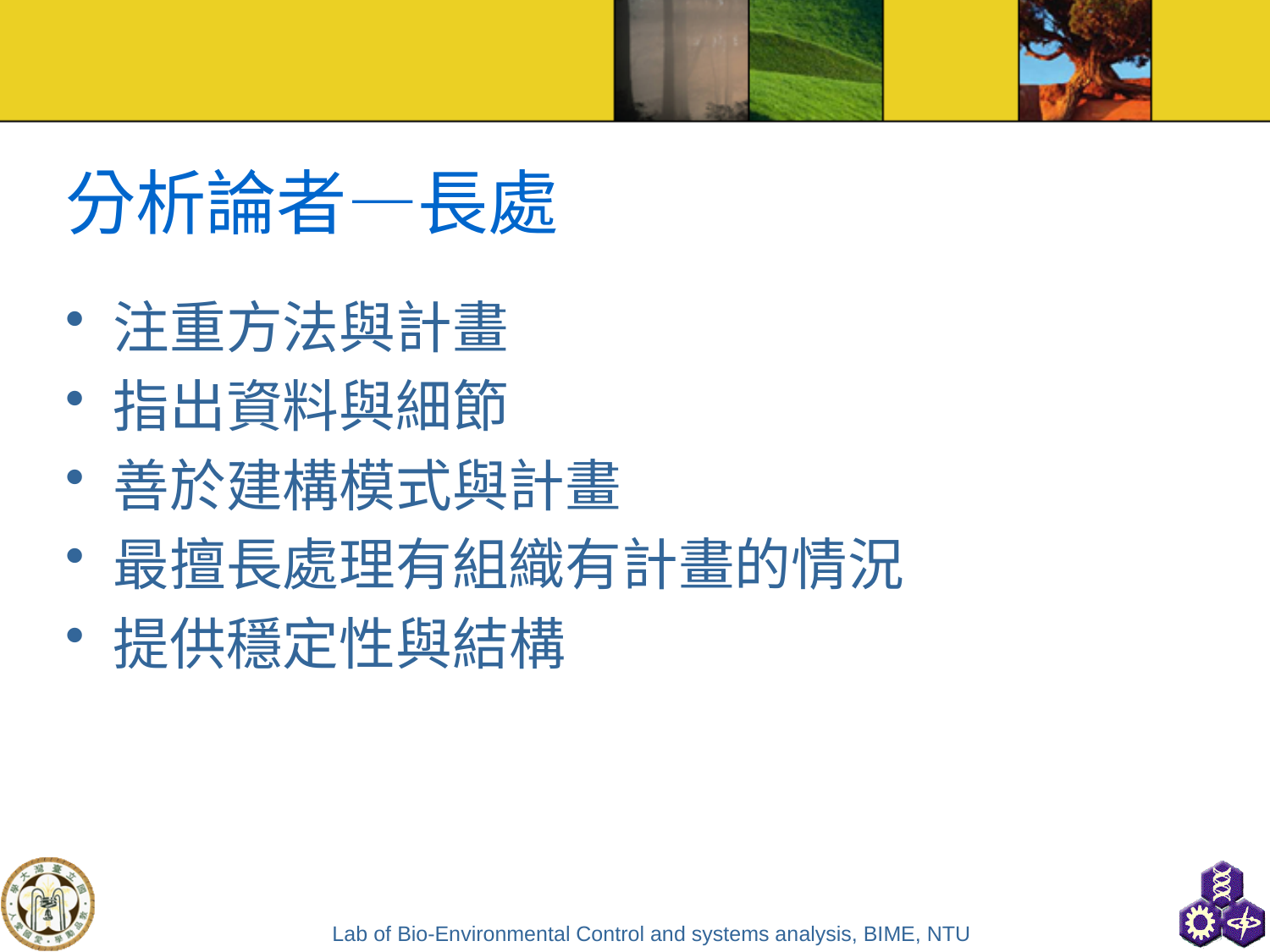

# 分析論者—長處
注重方法與計畫
指出資料與細節
善於建構模式與計畫
最擅長處理有組織有計畫的情況
提供穩定性與結構